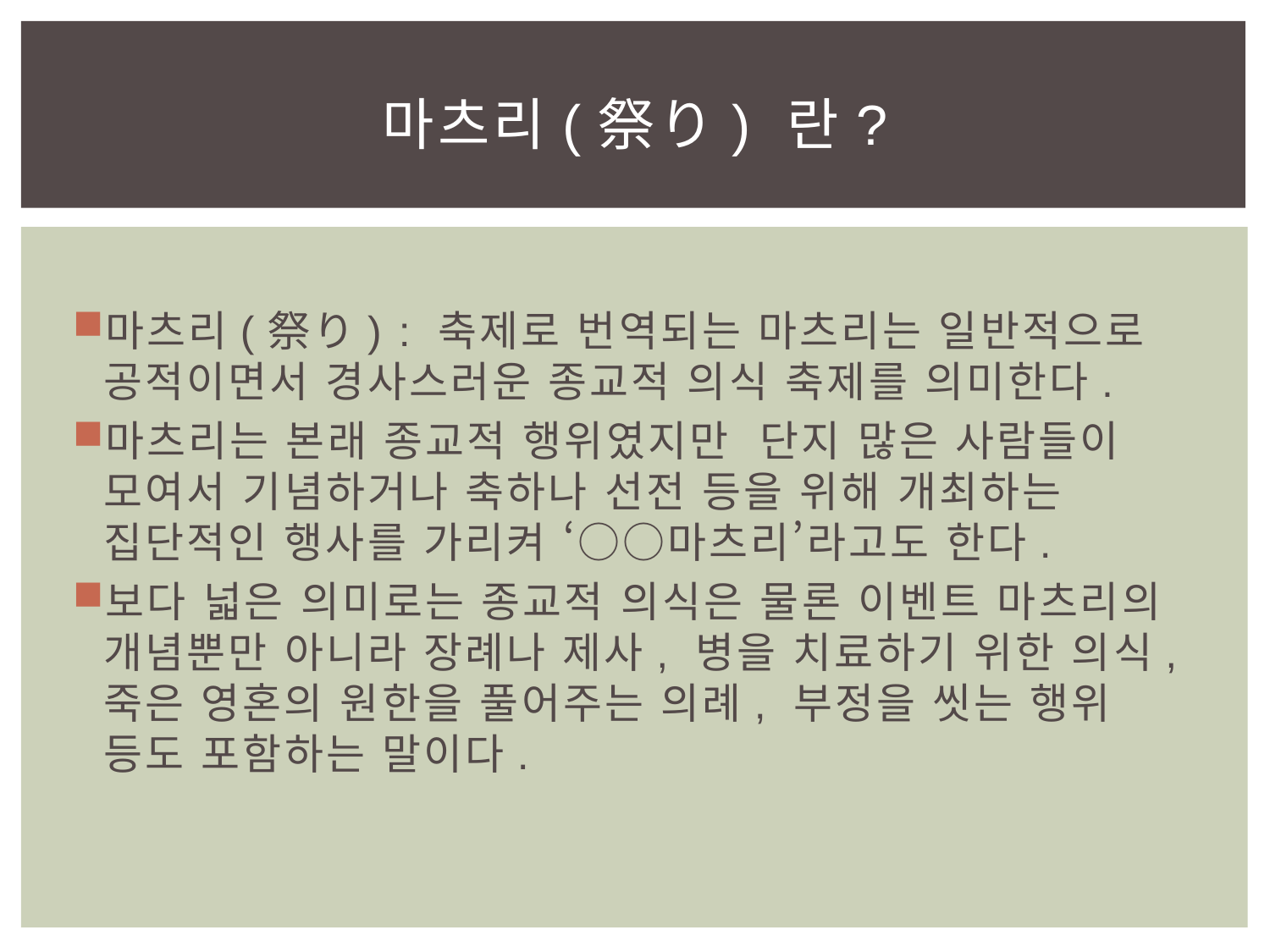

# 마츠리(祭り) 란?

마츠리(祭り) : 축제로 번역되는 마츠리는 일반적으로 공적이면서 경사스러운 종교적 의식 축제를 의미한다.
마츠리는 본래 종교적 행위였지만  단지 많은 사람들이 모여서 기념하거나 축하나 선전 등을 위해 개최하는 집단적인 행사를 가리켜 ‘○○마츠리’라고도 한다.
보다 넓은 의미로는 종교적 의식은 물론 이벤트 마츠리의 개념뿐만 아니라 장례나 제사, 병을 치료하기 위한 의식, 죽은 영혼의 원한을 풀어주는 의례, 부정을 씻는 행위 등도 포함하는 말이다.